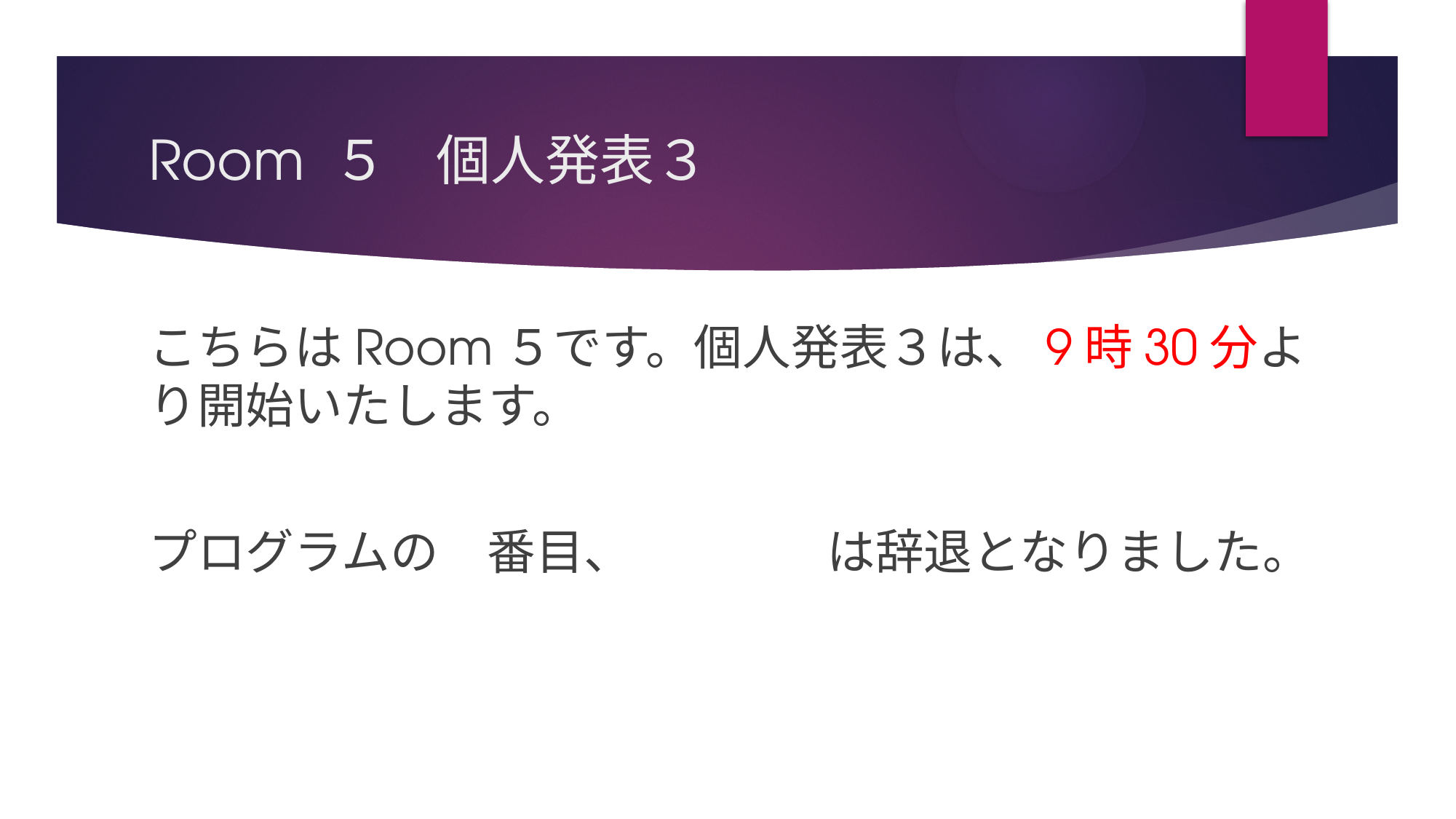

# Room ５    個人発表３
こちらはRoom５です。個人発表３は、9時30分より開始いたします。

プログラムの　番目、　　　　は辞退となりました。